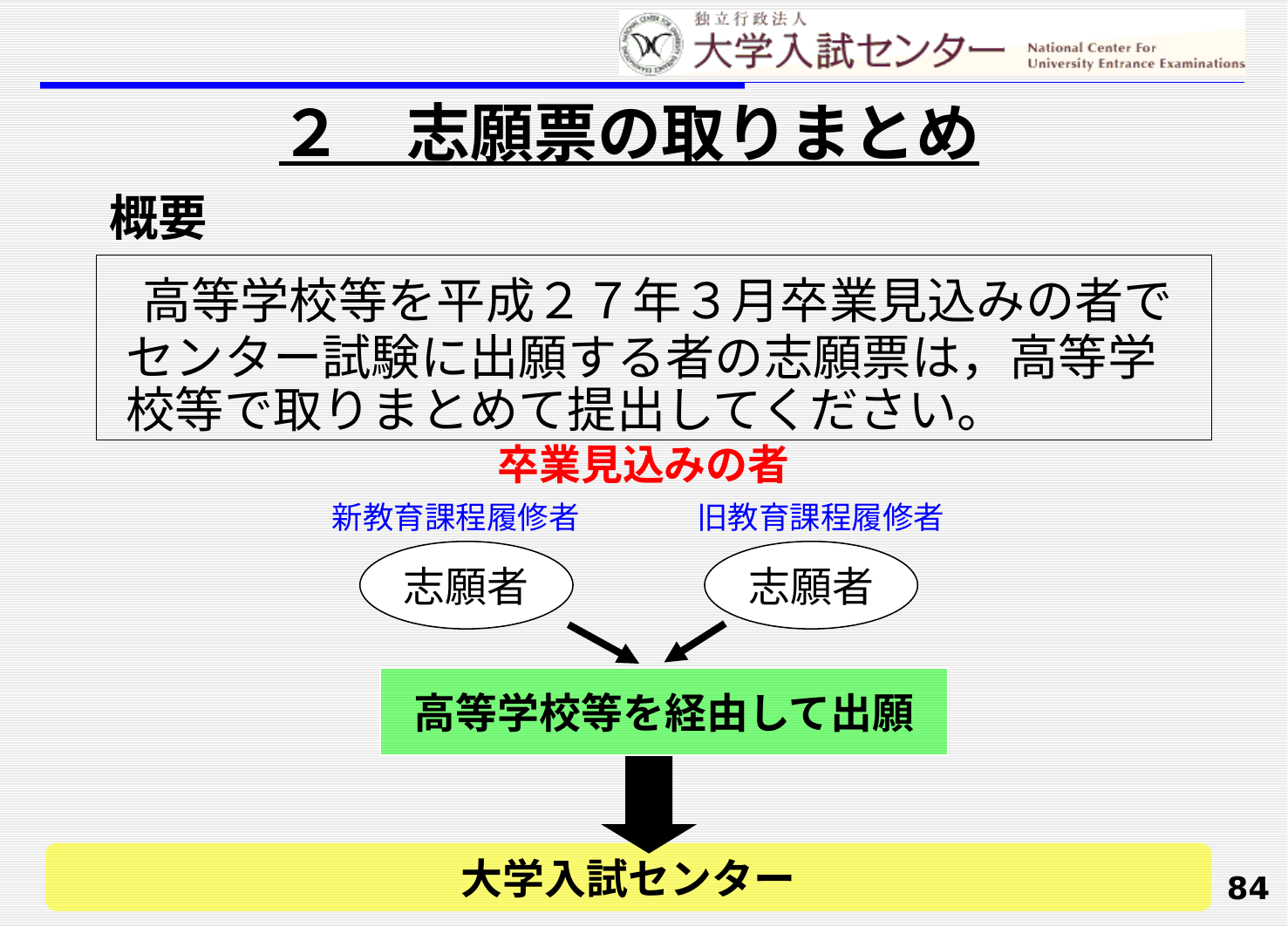

２　志願票の取りまとめ

　高等学校等を平成２７年３月卒業見込みの者でセンター試験に出願する者の志願票は，高等学校等で取りまとめて提出してください。
概要

卒業見込みの者
新教育課程履修者
旧教育課程履修者
志願者
志願者

高等学校等を経由して出願

大学入試センター
84